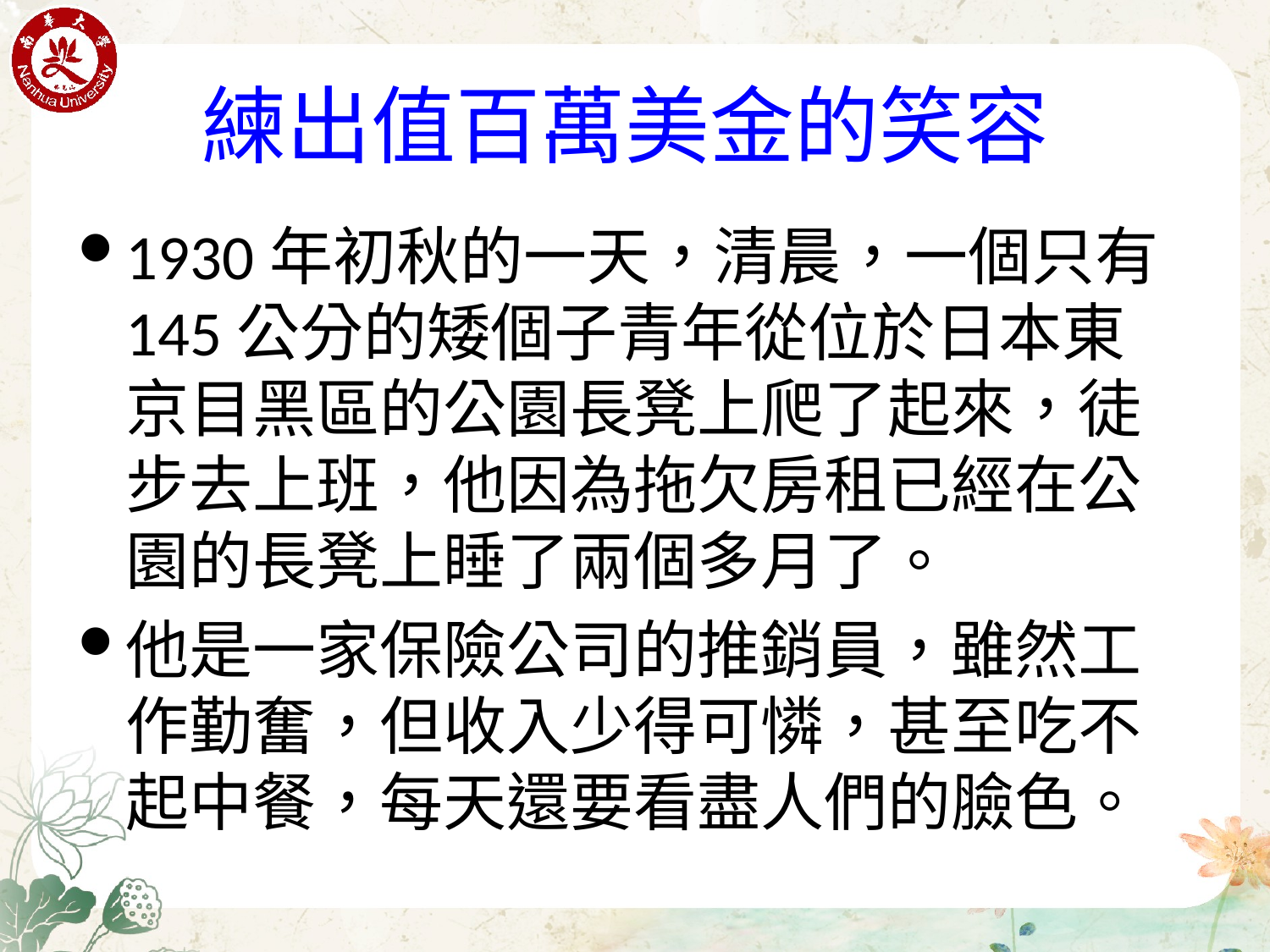

練出值百萬美金的笑容

1930年初秋的一天，清晨，一個只有145公分的矮個子青年從位於日本東京目黑區的公園長凳上爬了起來，徒步去上班，他因為拖欠房租已經在公園的長凳上睡了兩個多月了。
他是一家保險公司的推銷員，雖然工作勤奮，但收入少得可憐，甚至吃不起中餐，每天還要看盡人們的臉色。